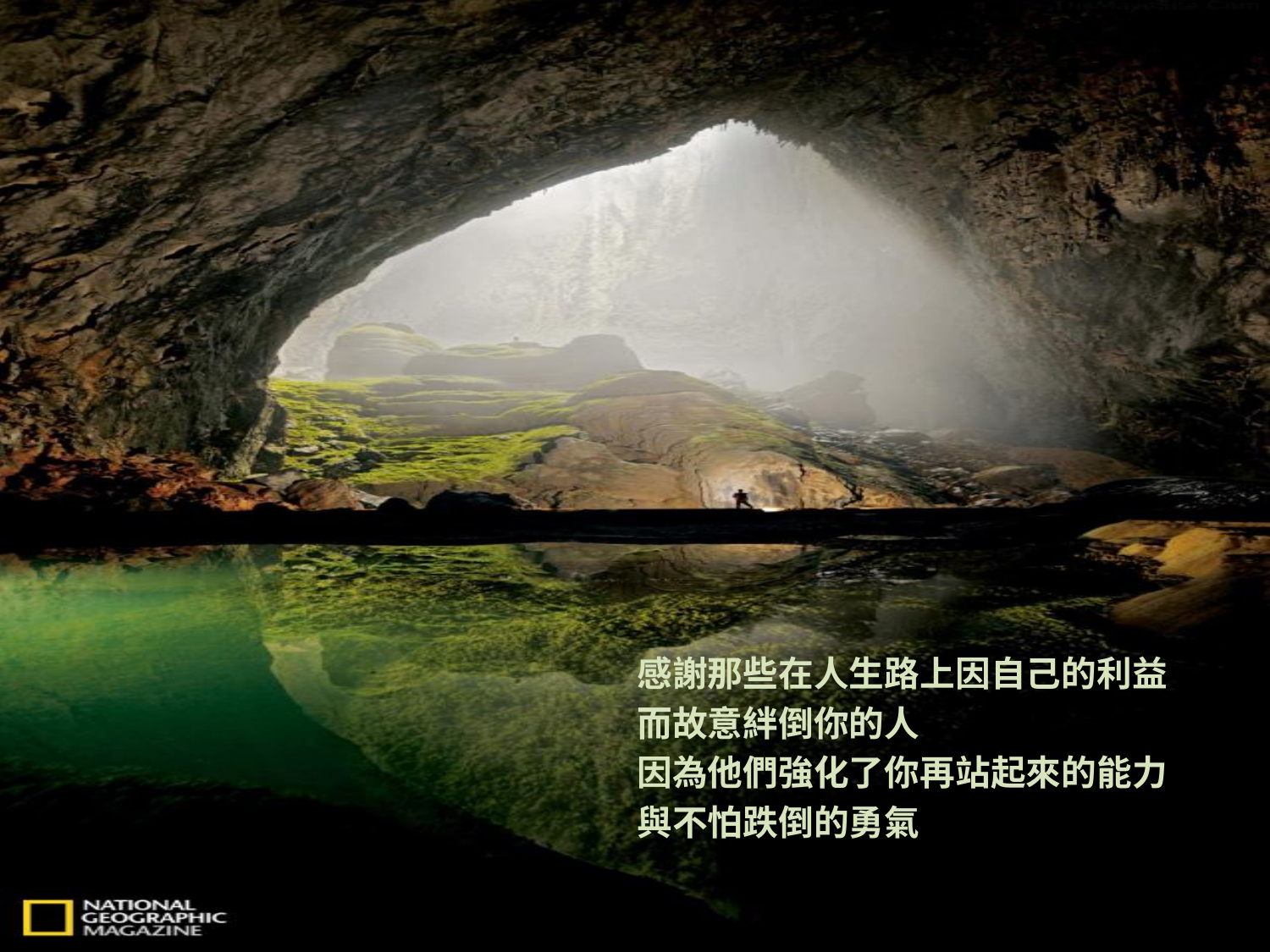

感謝那些在人生路上因自己的利益
而故意絆倒你的人
因為他們強化了你再站起來的能力
與不怕跌倒的勇氣